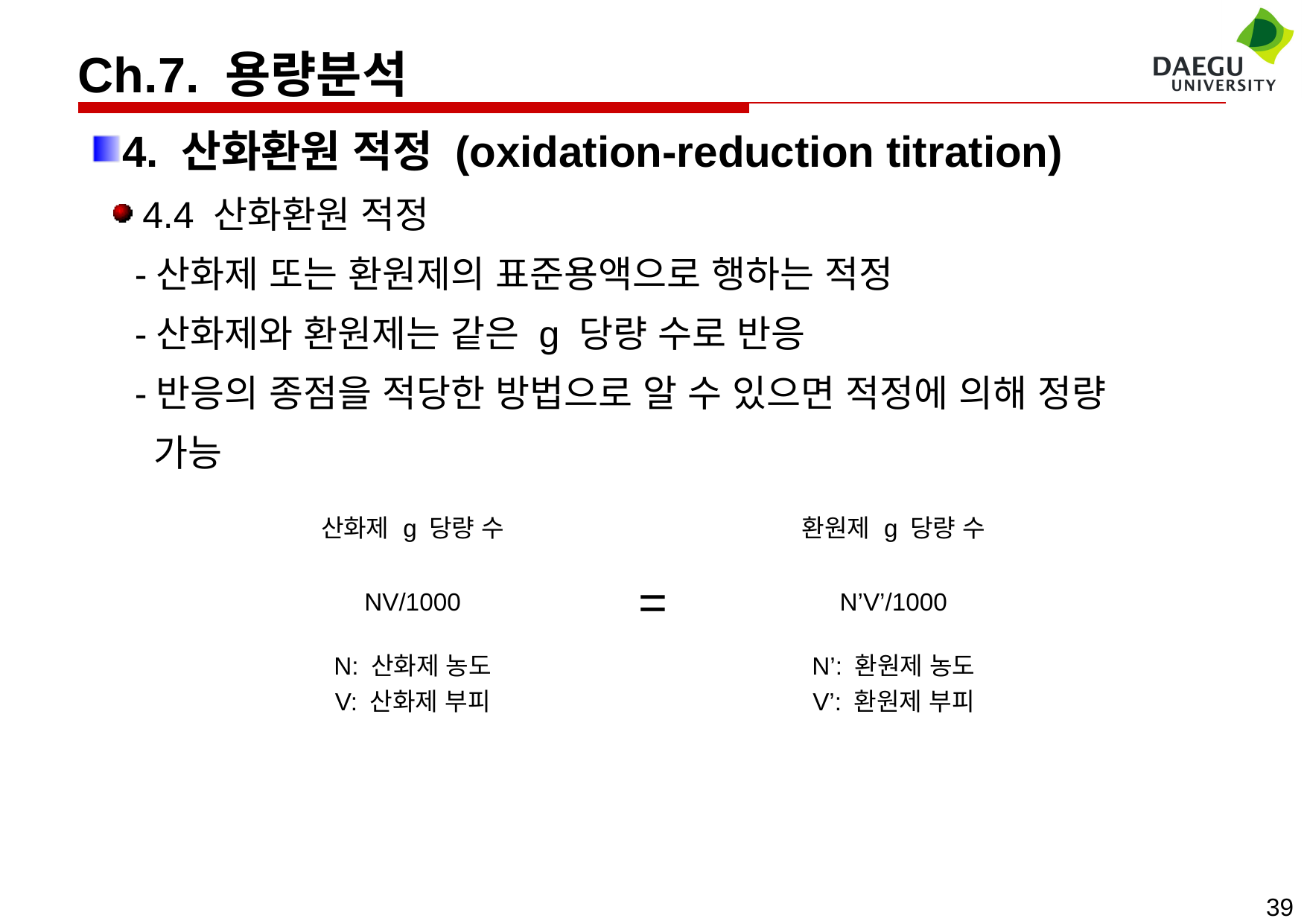

Ch.7. 용량분석
4. 산화환원 적정 (oxidation-reduction titration)
 4.4 산화환원 적정
  -산화제 또는 환원제의 표준용액으로 행하는 적정
  -산화제와 환원제는 같은 g 당량 수로 반응
  -반응의 종점을 적당한 방법으로 알 수 있으면 적정에 의해 정량
   가능
| 산화제 g 당량 수 |  | 환원제 g 당량 수 |
| --- | --- | --- |
| NV/1000 | = | N’V’/1000 |
| N: 산화제 농도 V: 산화제 부피 |  | N’: 환원제 농도 V’: 환원제 부피 |
39